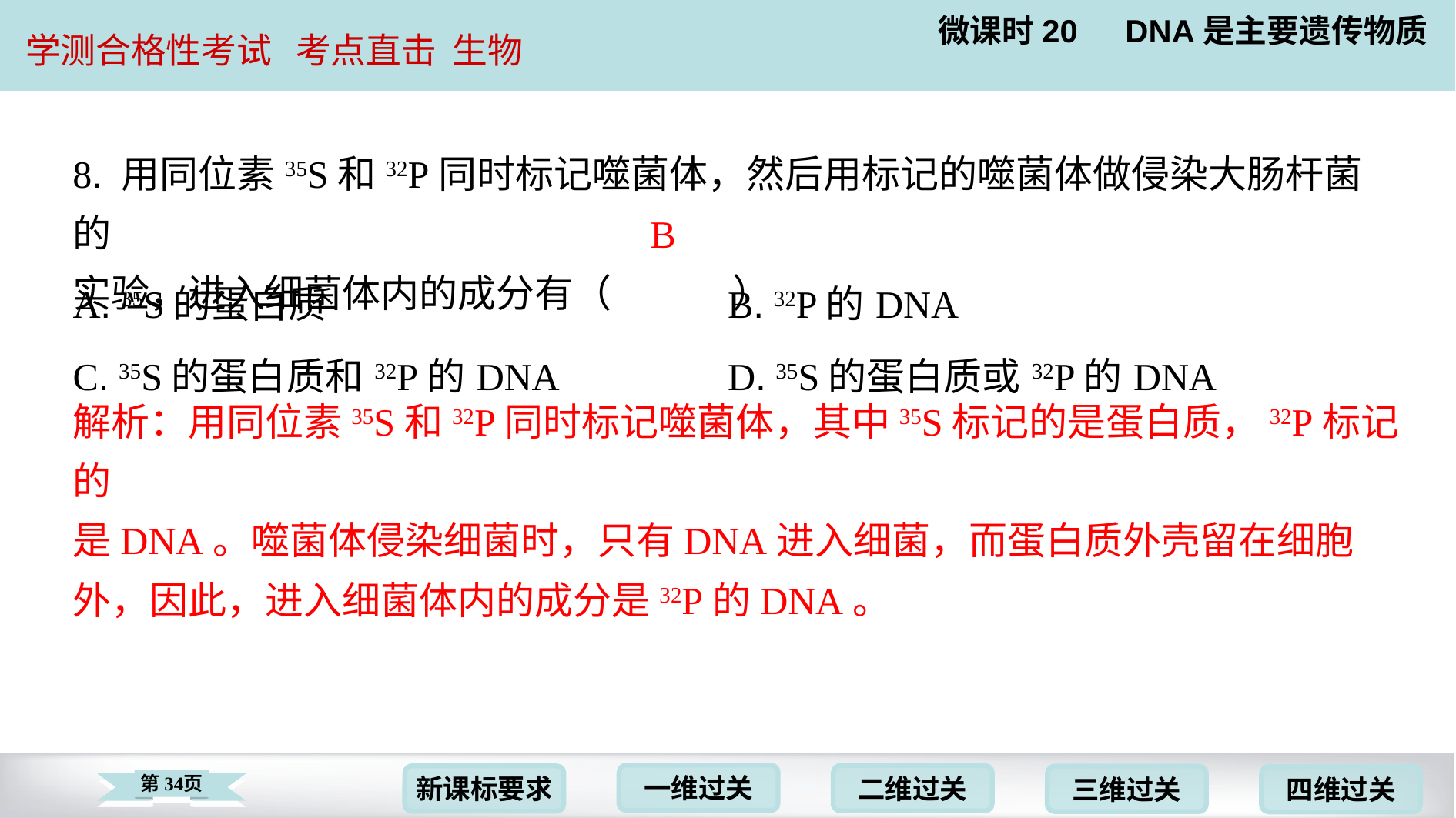

8. 用同位素35S和32P同时标记噬菌体，然后用标记的噬菌体做侵染大肠杆菌的
实验，进入细菌体内的成分有（　B　）
B
| A. 35S的蛋白质 | B. 32P的DNA |
| --- | --- |
| C. 35S的蛋白质和32P的DNA | D. 35S的蛋白质或32P的DNA |
解析：用同位素35S和32P同时标记噬菌体，其中35S标记的是蛋白质，32P标记的
是DNA。噬菌体侵染细菌时，只有DNA进入细菌，而蛋白质外壳留在细胞
外，因此，进入细菌体内的成分是32P的DNA。